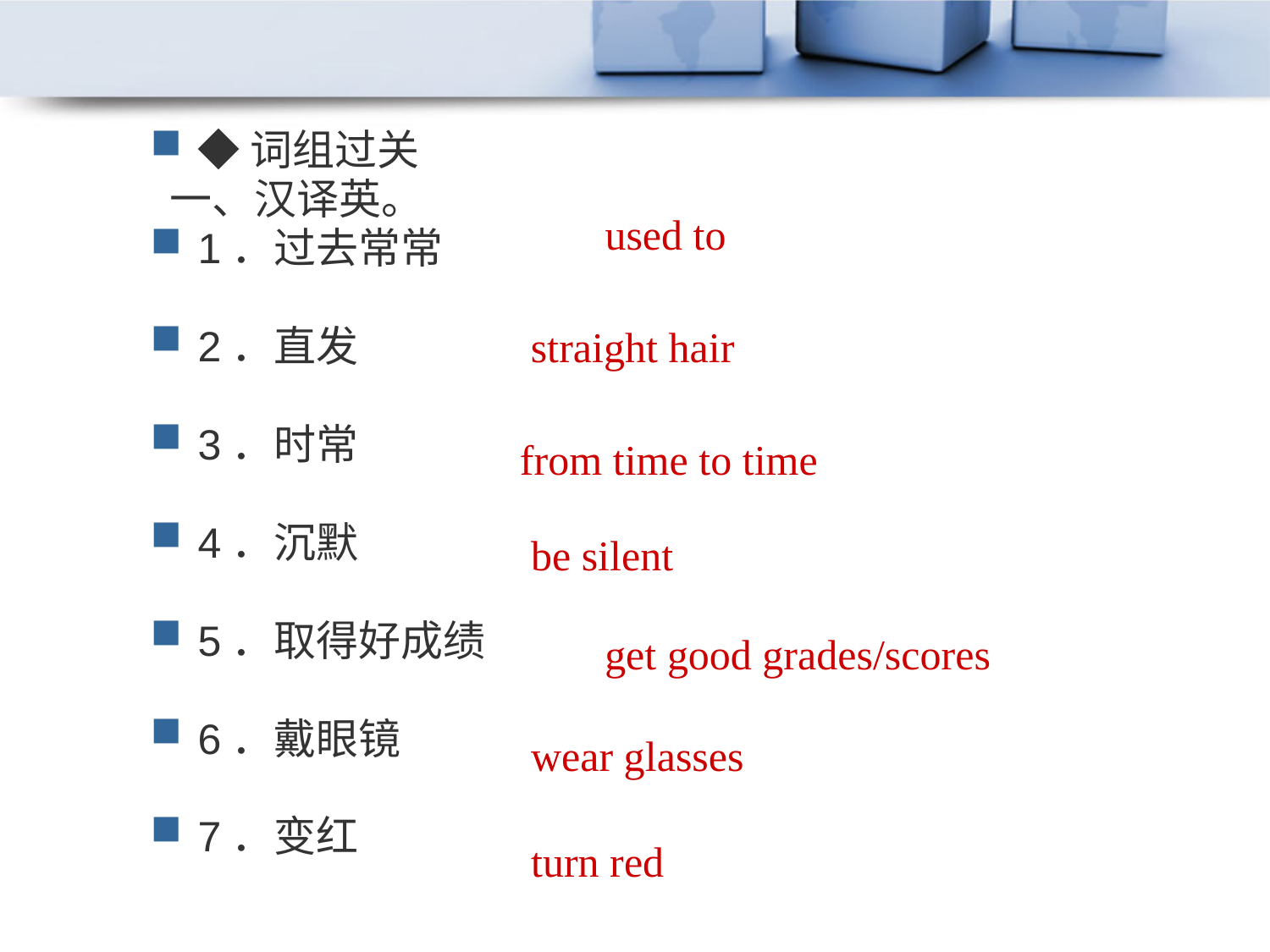

◆词组过关
 一、汉译英。
1．过去常常

2．直发

3．时常

4．沉默

5．取得好成绩

6．戴眼镜

7．变红
 used to
 straight hair
 from time to time
 be silent
get good grades/scores
wear glasses
turn red